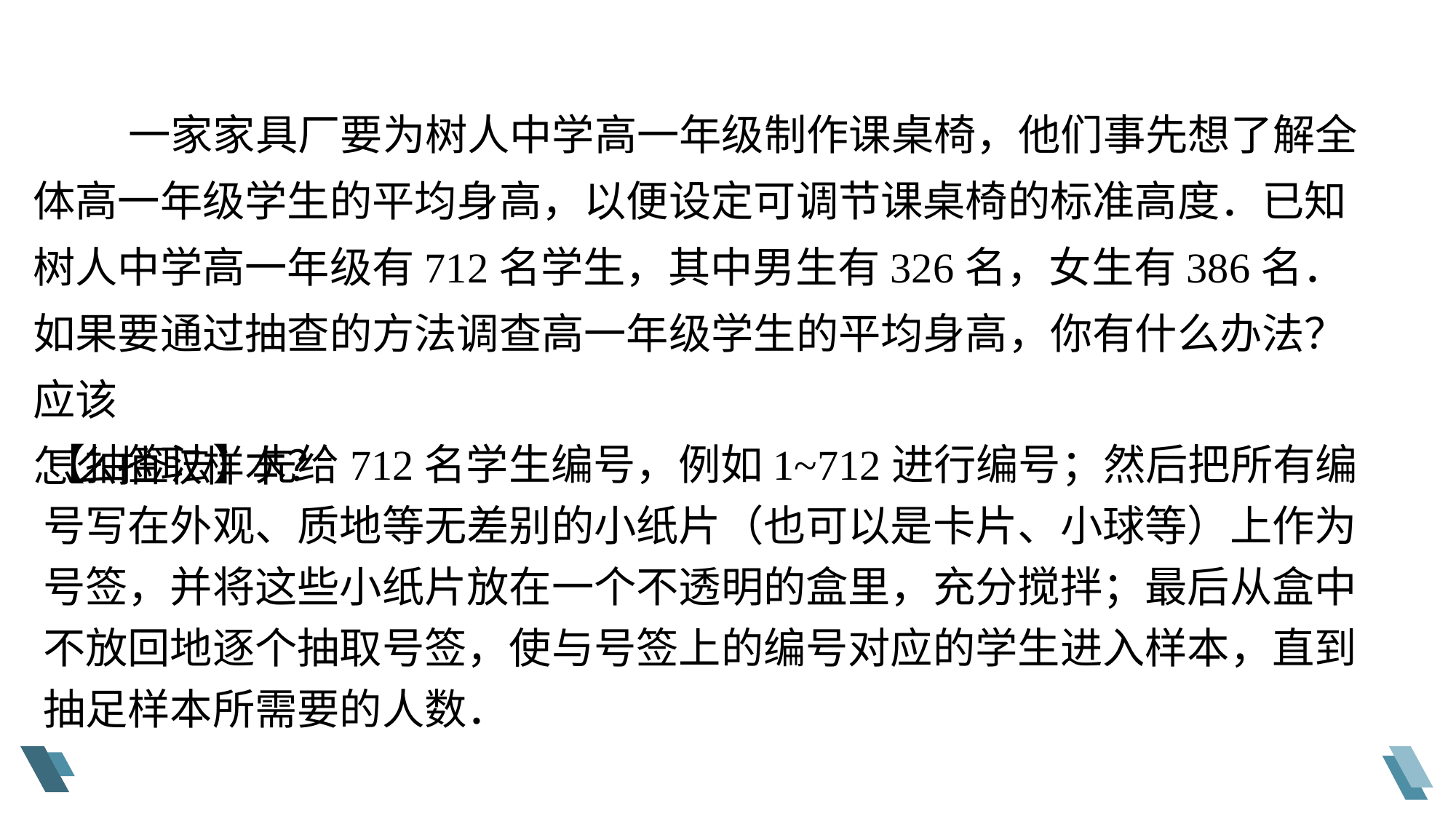

一家家具厂要为树人中学高一年级制作课桌椅，他们事先想了解全体高一年级学生的平均身高，以便设定可调节课桌椅的标准高度．已知树人中学高一年级有712名学生，其中男生有326名，女生有386名．如果要通过抽查的方法调查高一年级学生的平均身高，你有什么办法？应该
怎么抽取样本？
【抽签法】先给712名学生编号，例如1~712进行编号；然后把所有编号写在外观、质地等无差别的小纸片（也可以是卡片、小球等）上作为号签，并将这些小纸片放在一个不透明的盒里，充分搅拌；最后从盒中不放回地逐个抽取号签，使与号签上的编号对应的学生进入样本，直到抽足样本所需要的人数．